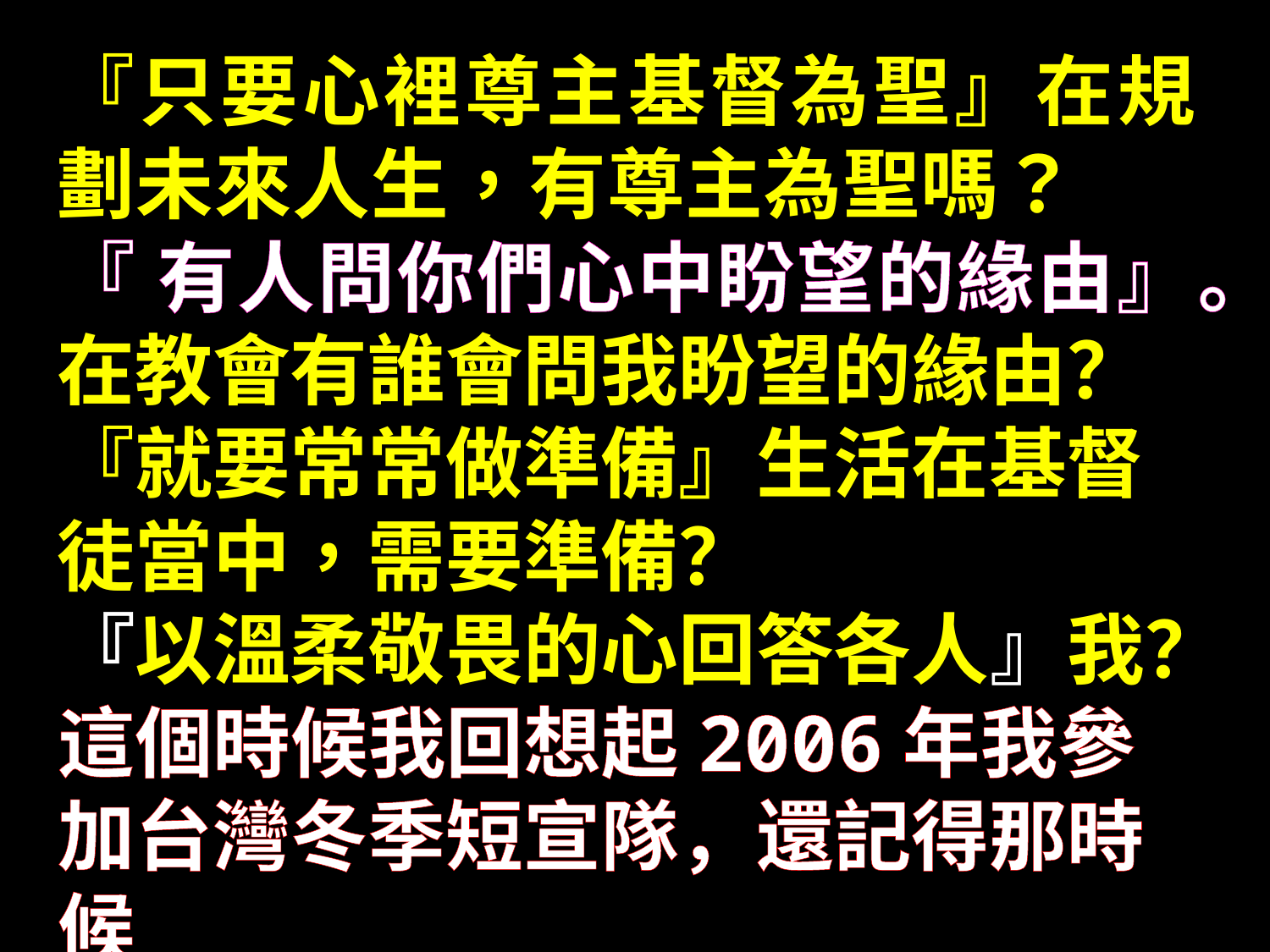

『只要心裡尊主基督為聖』在規劃未來人生，有尊主為聖嗎？
『 有人問你們心中盼望的緣由』。在教會有誰會問我盼望的緣由？
『就要常常做準備』生活在基督徒當中，需要準備？
『以溫柔敬畏的心回答各人』我？
這個時候我回想起2006年我參加台灣冬季短宣隊，還記得那時候